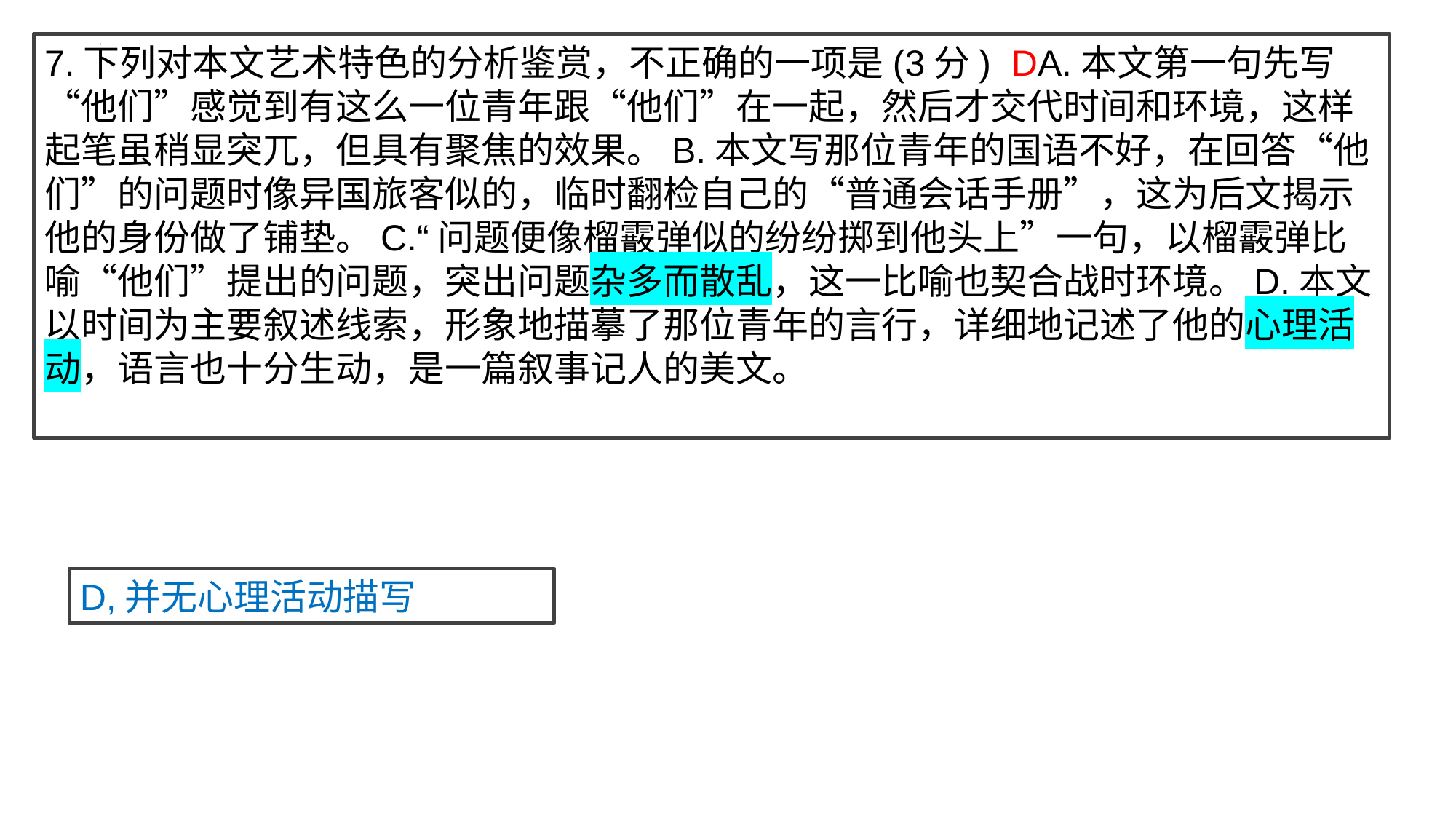

7.下列对本文艺术特色的分析鉴赏，不正确的一项是(3分)  DA.本文第一句先写“他们”感觉到有这么一位青年跟“他们”在一起，然后才交代时间和环境，这样起笔虽稍显突兀，但具有聚焦的效果。B.本文写那位青年的国语不好，在回答“他们”的问题时像异国旅客似的，临时翻检自己的“普通会话手册”，这为后文揭示他的身份做了铺垫。C.“问题便像榴霰弹似的纷纷掷到他头上”一句，以榴霰弹比喻“他们”提出的问题，突出问题杂多而散乱，这一比喻也契合战时环境。D.本文以时间为主要叙述线索，形象地描摹了那位青年的言行，详细地记述了他的心理活动，语言也十分生动，是一篇叙事记人的美文。

D,并无心理活动描写